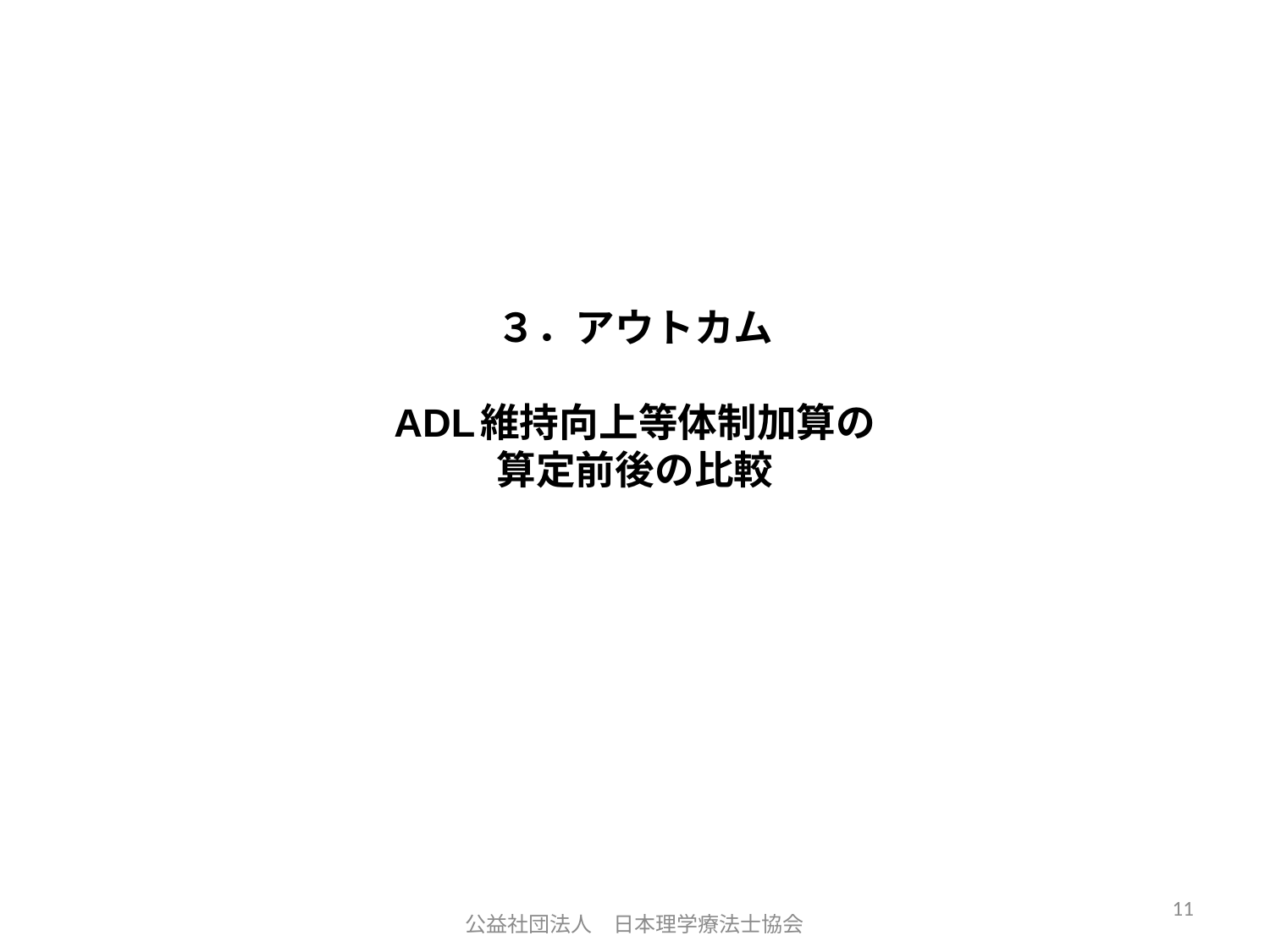

# ３．アウトカム ADL維持向上等体制加算の 算定前後の比較
11
公益社団法人　日本理学療法士協会